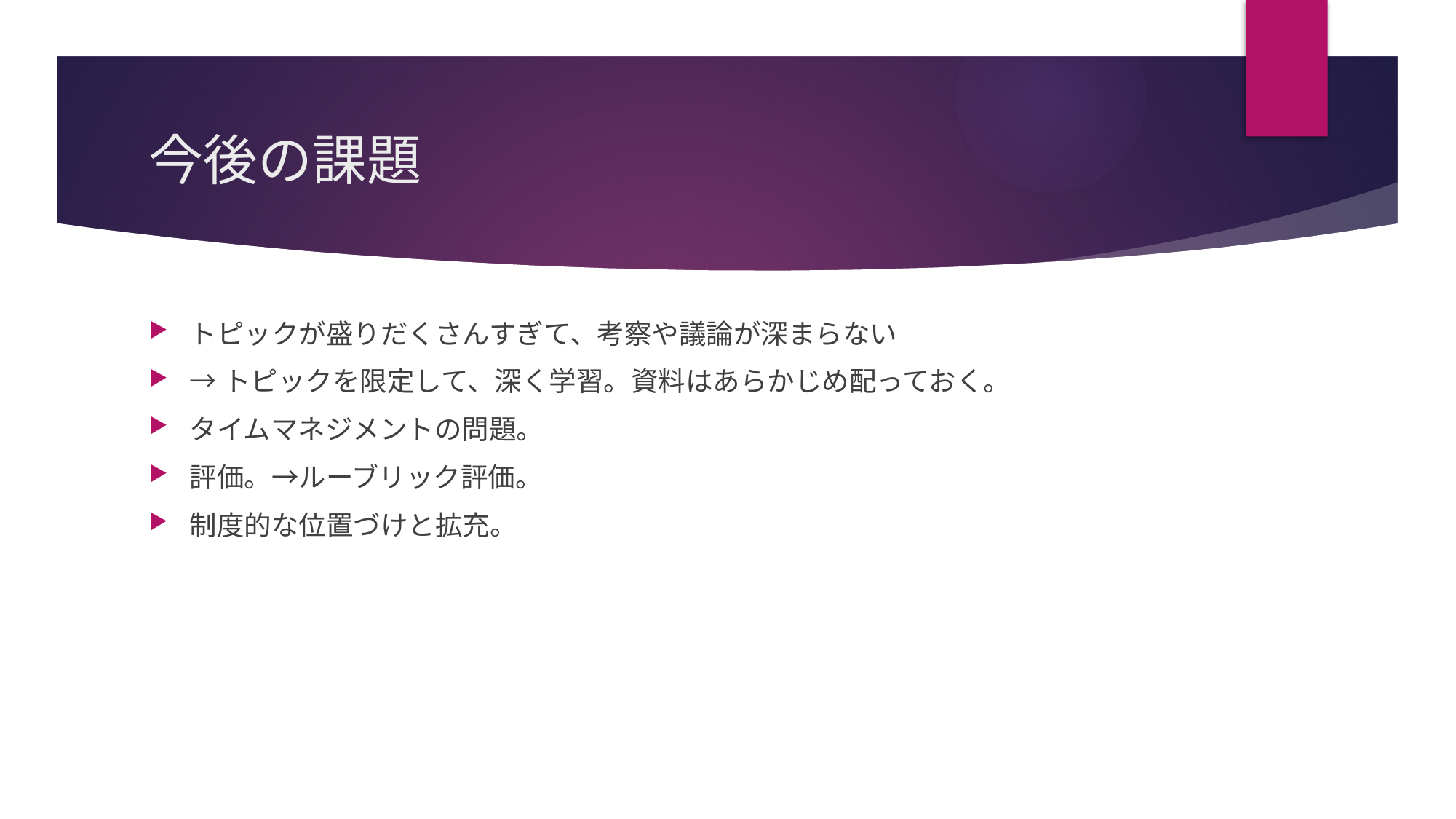

# 今後の課題
トピックが盛りだくさんすぎて、考察や議論が深まらない
→トピックを限定して、深く学習。資料はあらかじめ配っておく。
タイムマネジメントの問題。
評価。→ルーブリック評価。
制度的な位置づけと拡充。